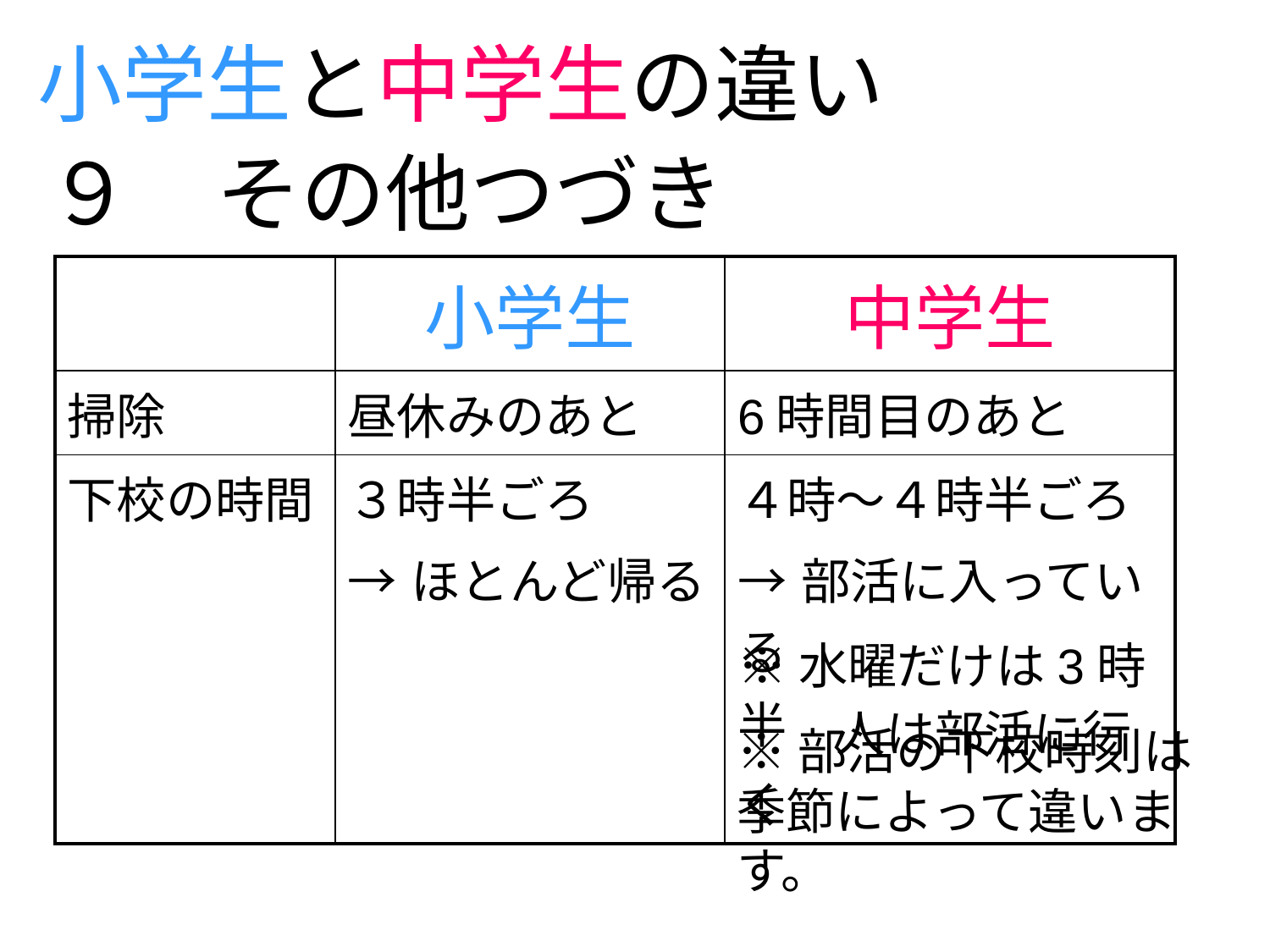

小学生と中学生の違い
９　その他つづき
|  | 小学生 | 中学生 |
| --- | --- | --- |
| 掃除 | 昼休みのあと | 6時間目のあと |
| 下校の時間 | ３時半ごろ →ほとんど帰る | ４時～４時半ごろ →部活に入っている　 　　人は部活に行く |
※水曜だけは3時半
※部活の下校時刻は季節によって違います。